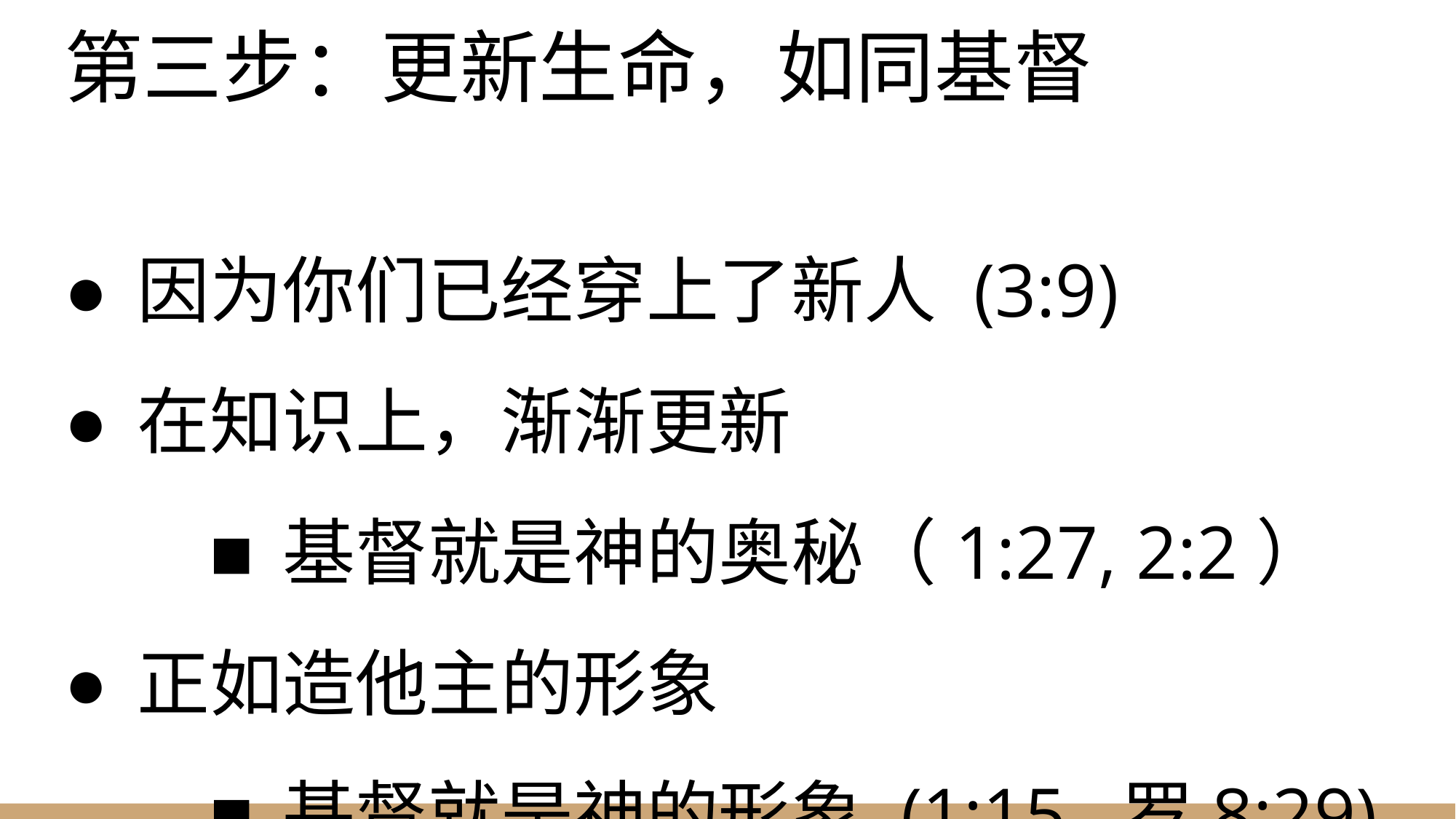

# 第三步：更新生命，如同基督
因为你们已经穿上了新人 (3:9)
在知识上，渐渐更新
基督就是神的奥秘（1:27, 2:2）
正如造他主的形象
基督就是神的形象 (1:15, 罗8:29)